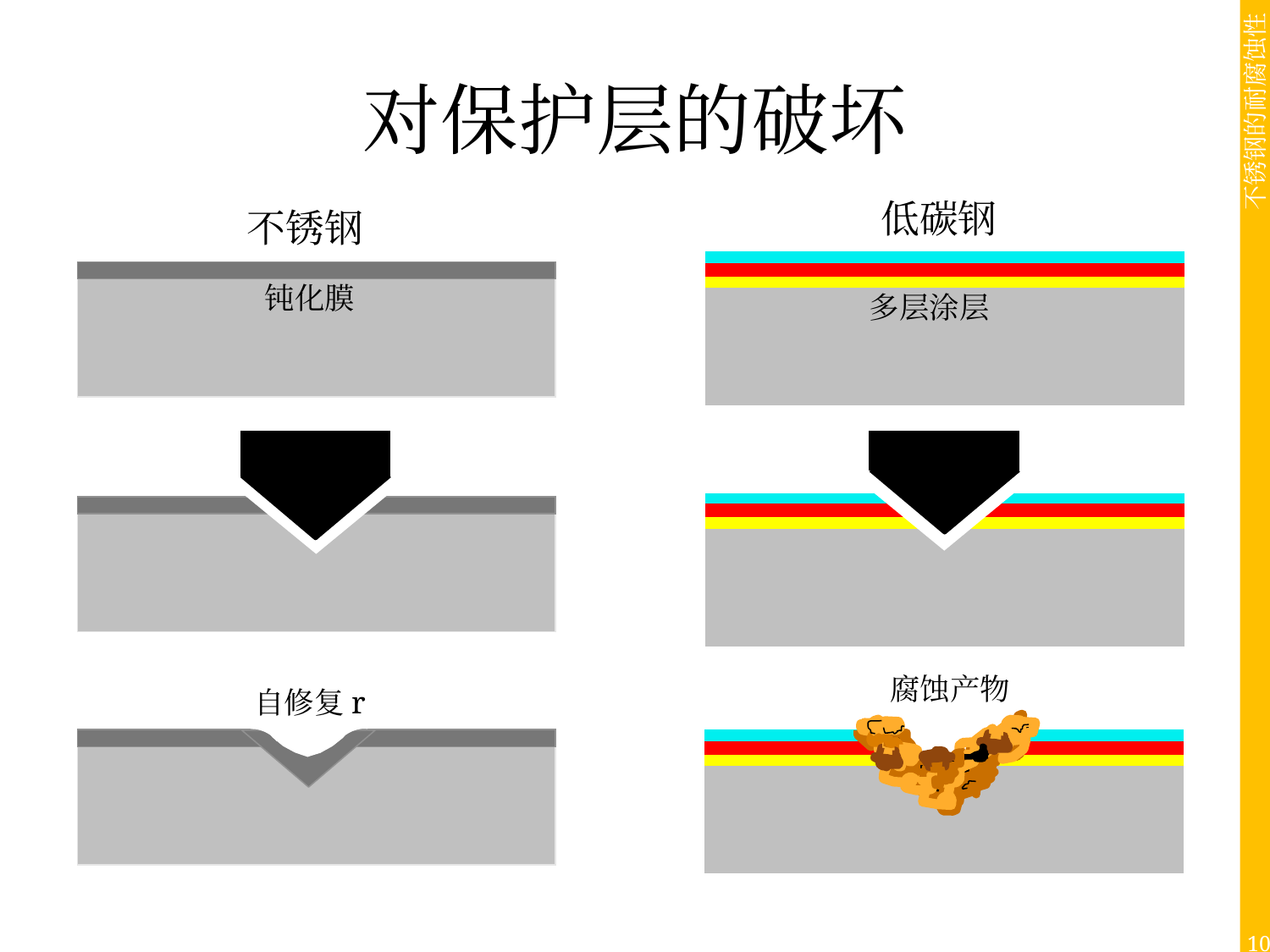

# 对保护层的破坏
低碳钢

多层涂层
不锈钢

钝化膜

腐蚀产物

自修复r

10